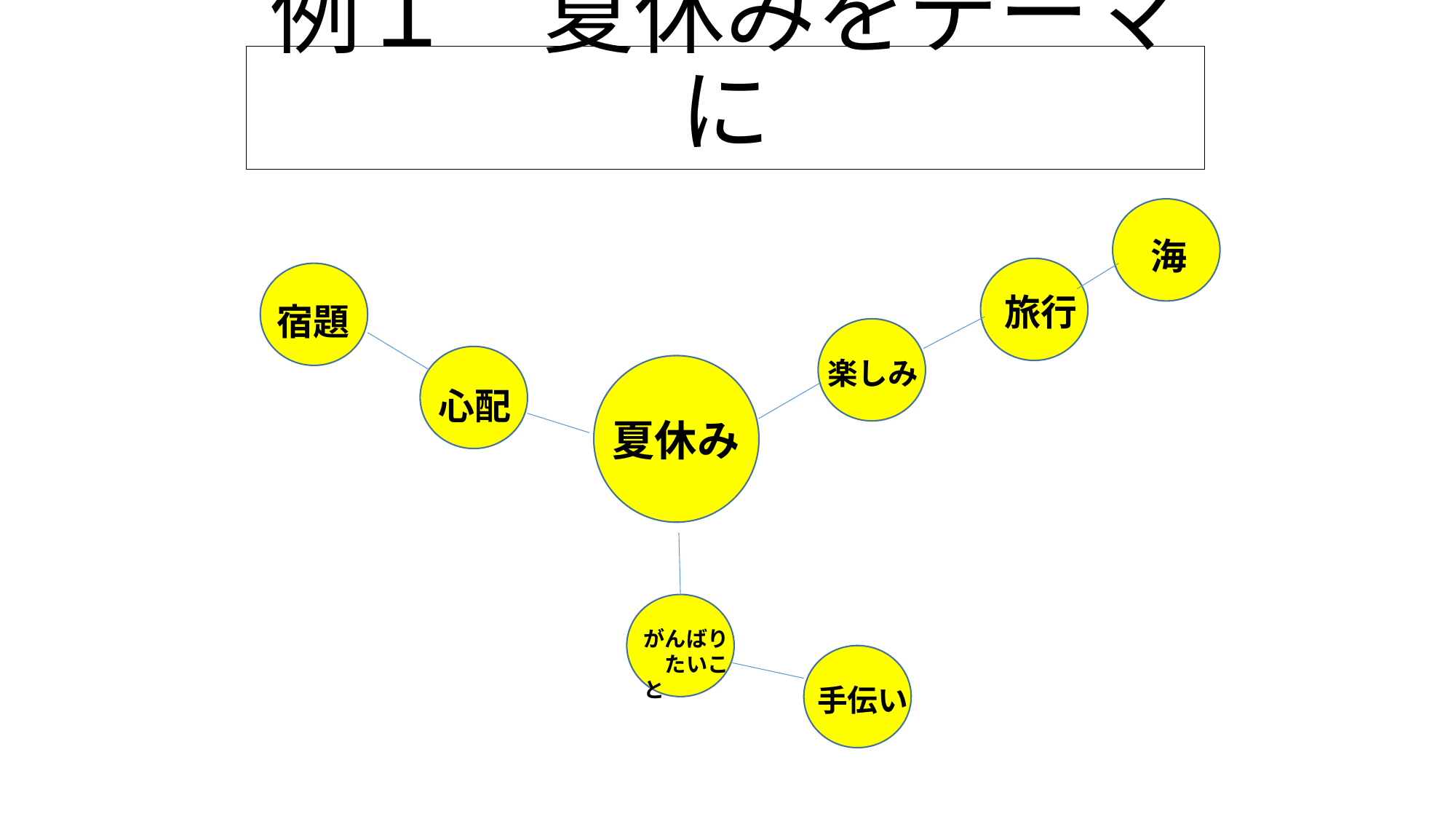

# 例１　夏休みをテーマに

海

旅行
宿題

楽しみ

心配
夏休み
夏休み

がんばり　たいこと

手伝い